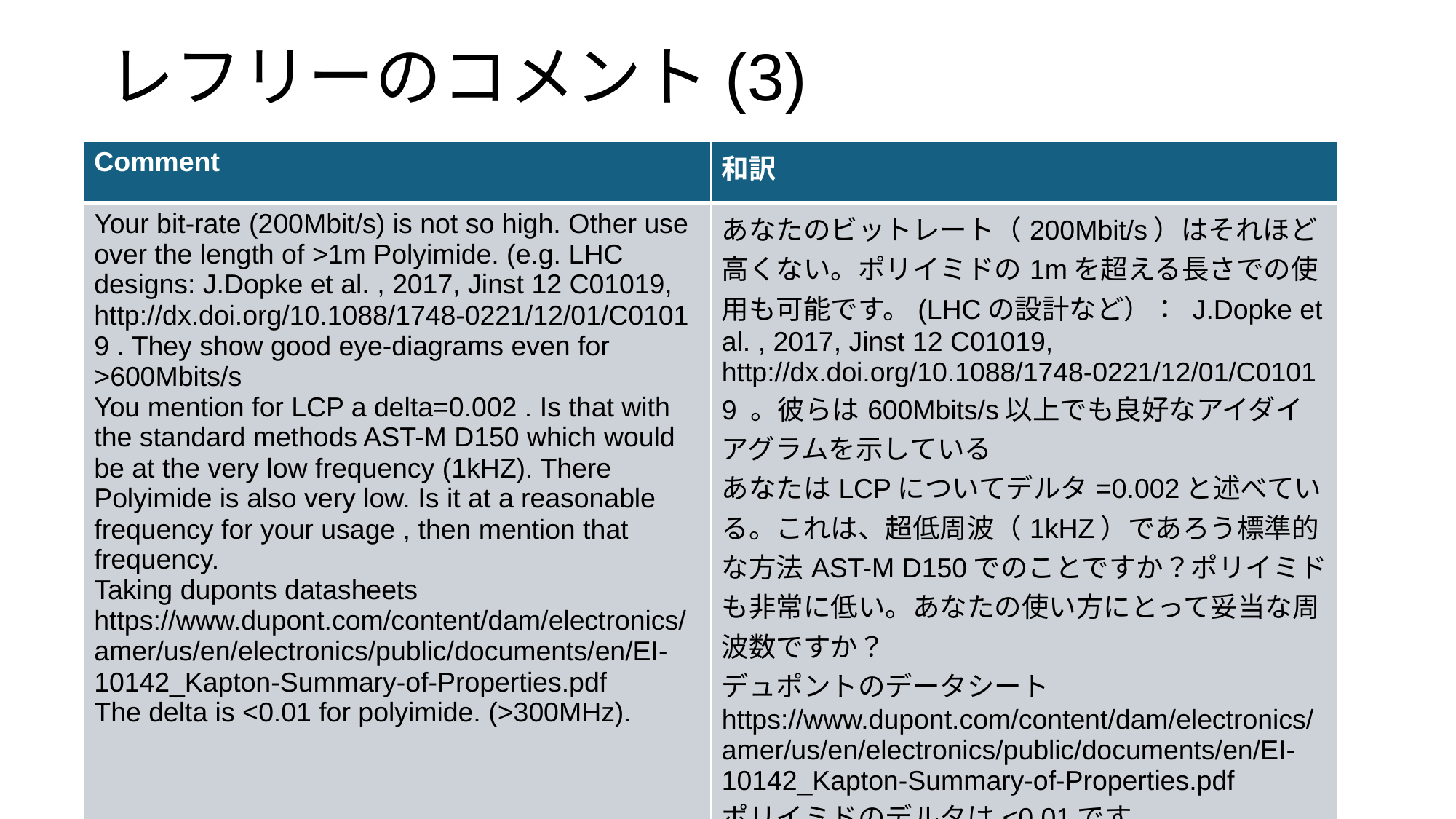

# レフリーのコメント(3)
| Comment | 和訳 |
| --- | --- |
| Your bit-rate (200Mbit/s) is not so high. Other use over the length of >1m Polyimide. (e.g. LHC designs: J.Dopke et al. , 2017, Jinst 12 C01019, http://dx.doi.org/10.1088/1748-0221/12/01/C01019 . They show good eye-diagrams even for >600Mbits/s You mention for LCP a delta=0.002 . Is that with the standard methods AST-M D150 which would be at the very low frequency (1kHZ). There Polyimide is also very low. Is it at a reasonable frequency for your usage , then mention that frequency. Taking duponts datasheets https://www.dupont.com/content/dam/electronics/amer/us/en/electronics/public/documents/en/EI-10142\_Kapton-Summary-of-Properties.pdf The delta is <0.01 for polyimide. (>300MHz). | あなたのビットレート（200Mbit/s）はそれほど高くない。ポリイミドの1mを超える長さでの使用も可能です。(LHCの設計など）： J.Dopke et al. , 2017, Jinst 12 C01019, http://dx.doi.org/10.1088/1748-0221/12/01/C01019 。彼らは600Mbits/s以上でも良好なアイダイアグラムを示している あなたはLCPについてデルタ=0.002と述べている。これは、超低周波（1kHZ）であろう標準的な方法AST-M D150でのことですか？ポリイミドも非常に低い。あなたの使い方にとって妥当な周波数ですか？ デュポントのデータシート https://www.dupont.com/content/dam/electronics/amer/us/en/electronics/public/documents/en/EI-10142\_Kapton-Summary-of-Properties.pdf ポリイミドのデルタは<0.01です。(>300MHz)。 |